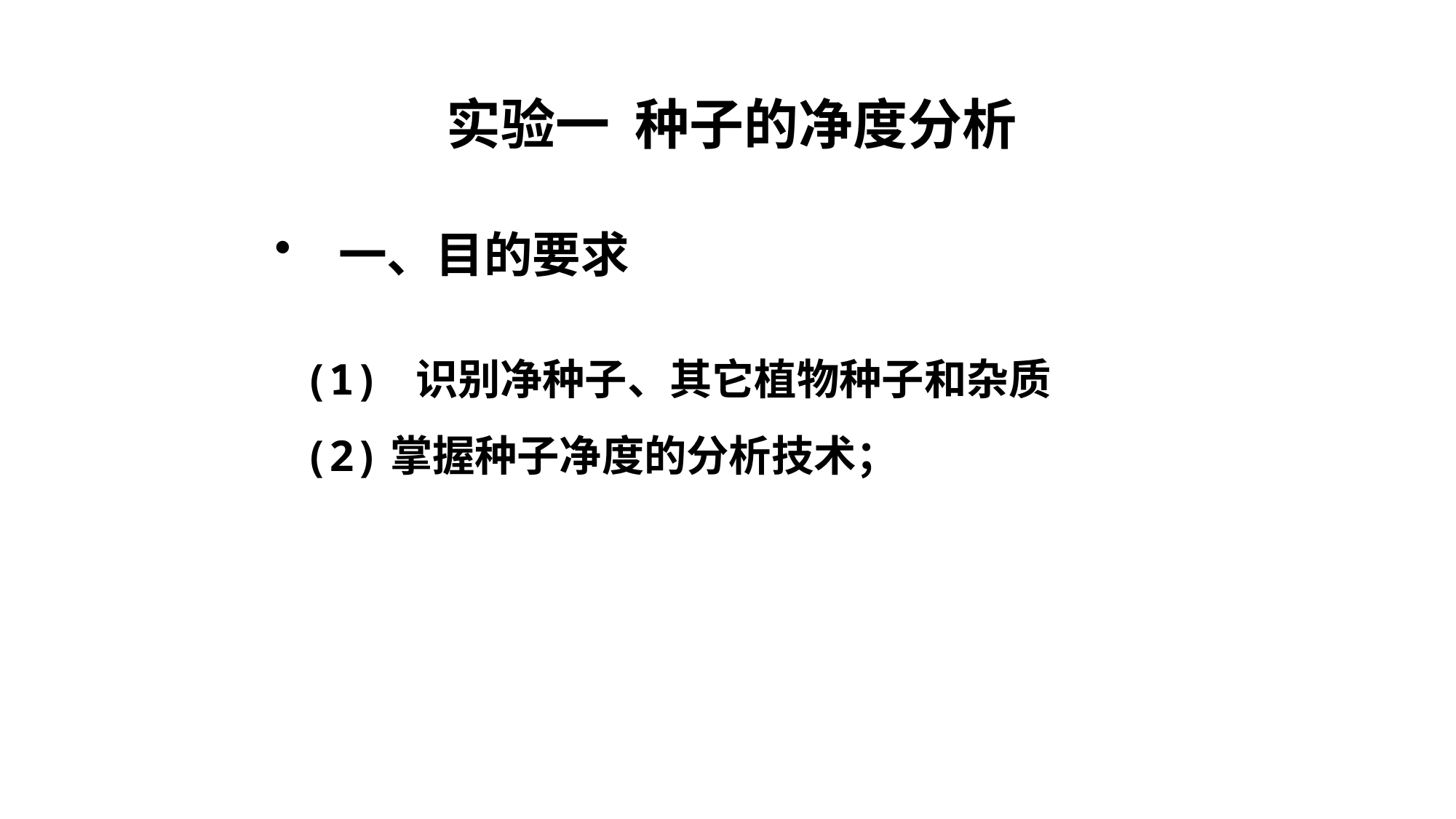

# 实验一  种子的净度分析
 一、目的要求
(1) 识别净种子、其它植物种子和杂质
(2)掌握种子净度的分析技术；